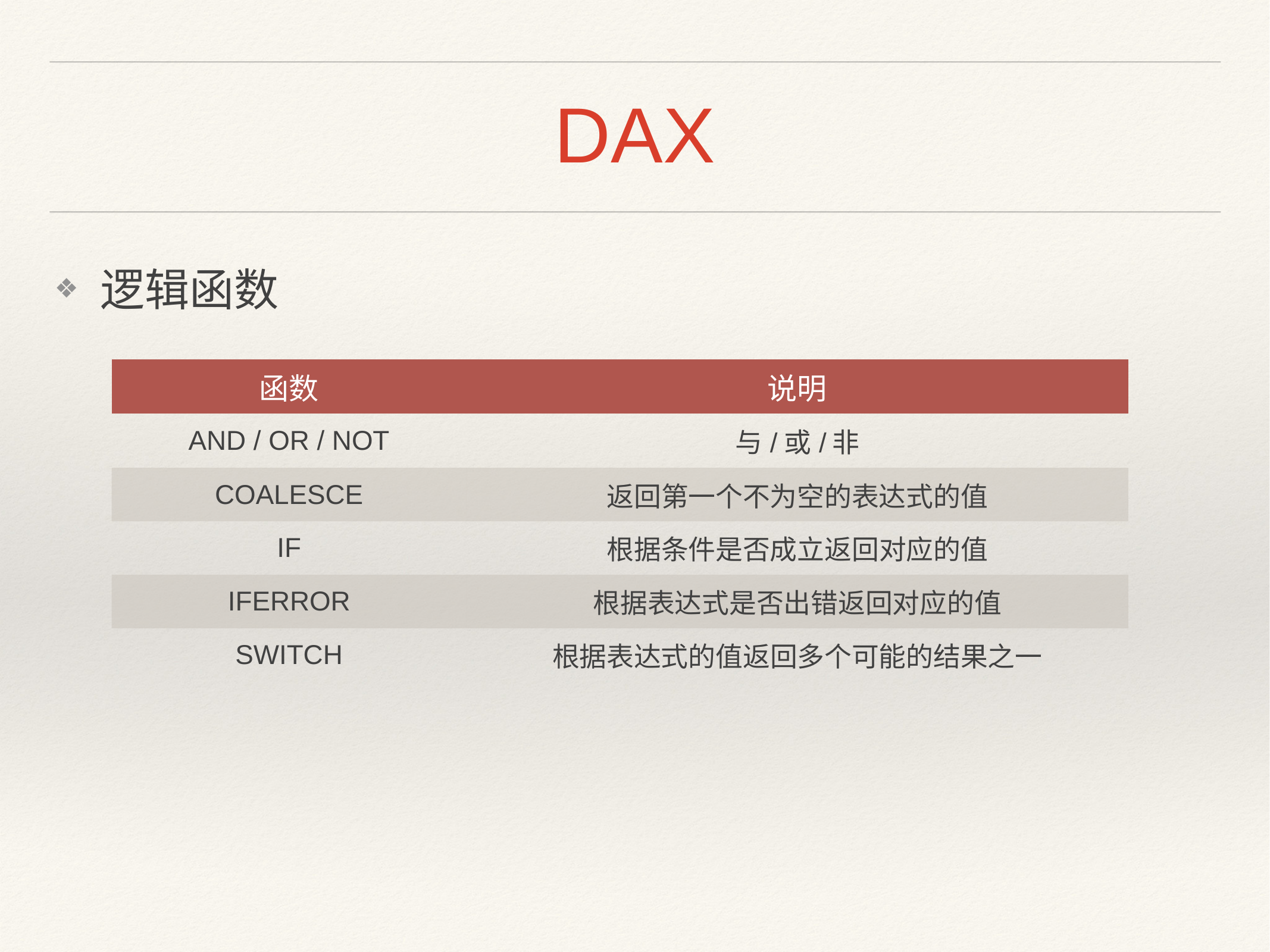

# DAX
逻辑函数
| 函数 | 说明 |
| --- | --- |
| AND / OR / NOT | 与/或/非 |
| COALESCE | 返回第一个不为空的表达式的值 |
| IF | 根据条件是否成立返回对应的值 |
| IFERROR | 根据表达式是否出错返回对应的值 |
| SWITCH | 根据表达式的值返回多个可能的结果之一 |